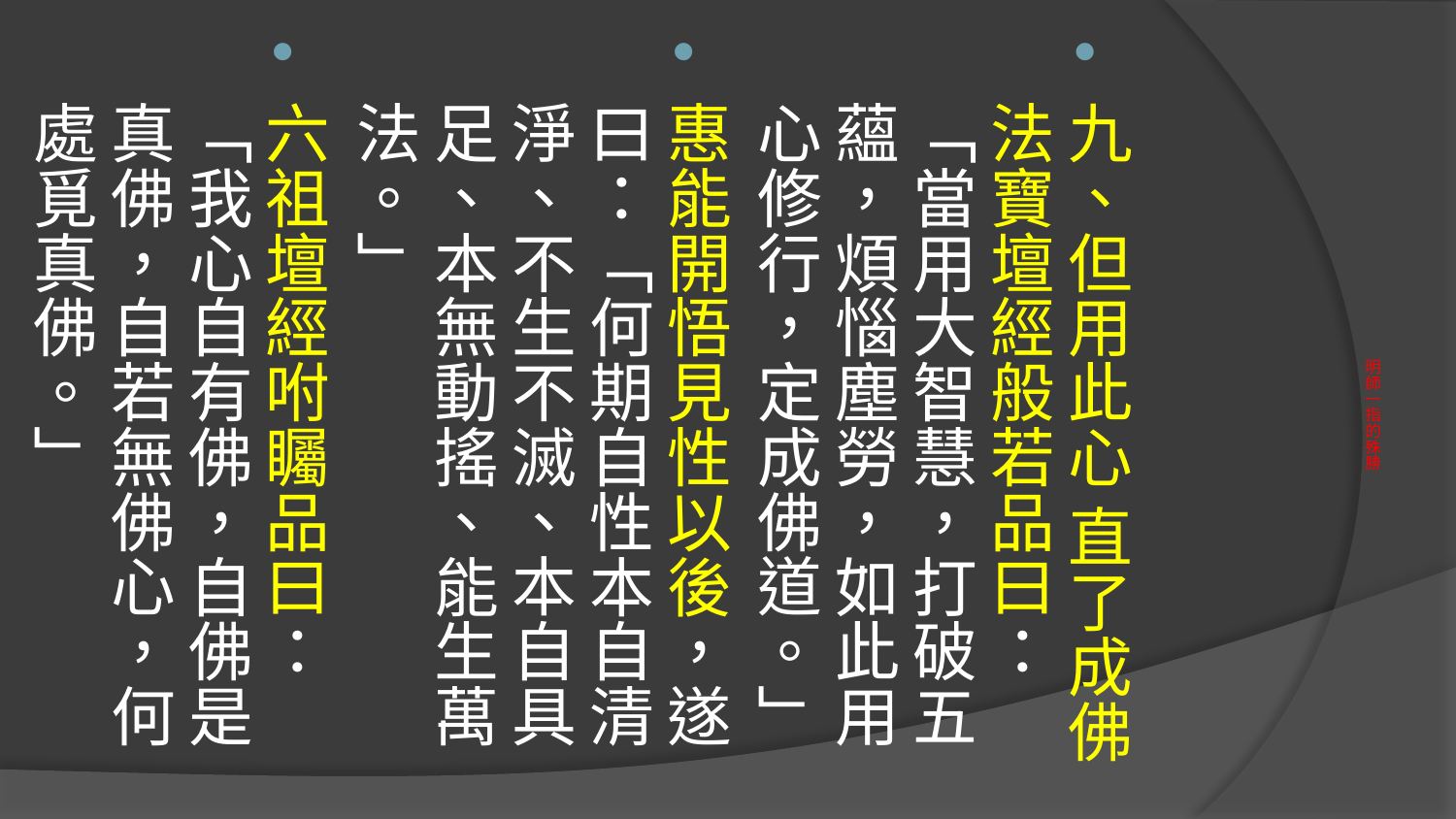

九、但用此心 直了成佛
法寶壇經般若品曰：「當用大智慧，打破五蘊，煩惱塵勞，如此用心修行，定成佛道。」
惠能開悟見性以後，遂曰：「何期自性本自清淨、不生不滅、本自具足、本無動搖、能生萬法。」
六祖壇經咐矚品曰：「我心自有佛，自佛是真佛，自若無佛心，何處覓真佛。」
# 明師一指的殊勝